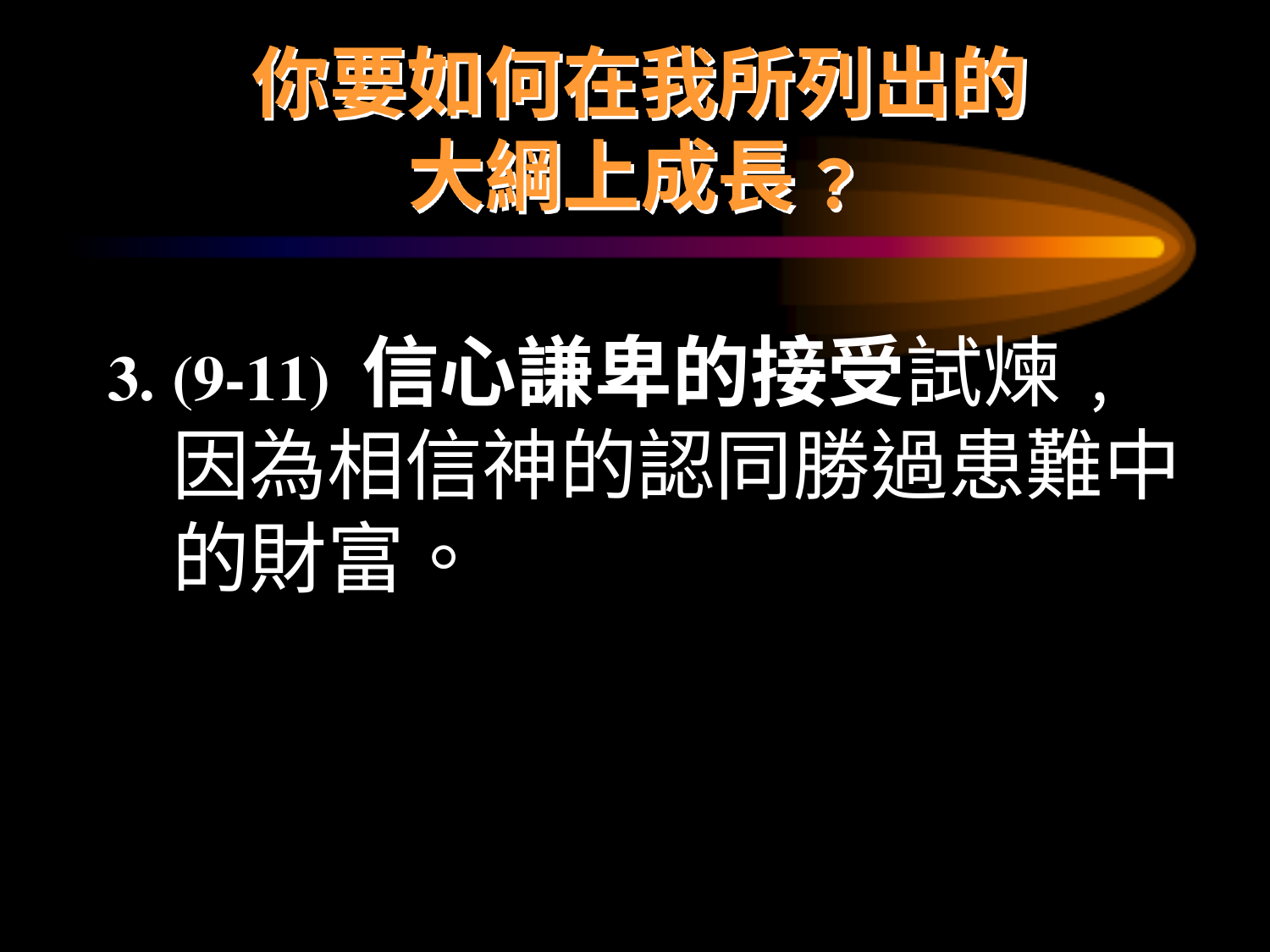

# 你要如何在我所列出的 大綱上成長﹖
3.	(9-11) 信心謙卑的接受試煉﹐ 因為相信神的認同勝過患難中的財富。